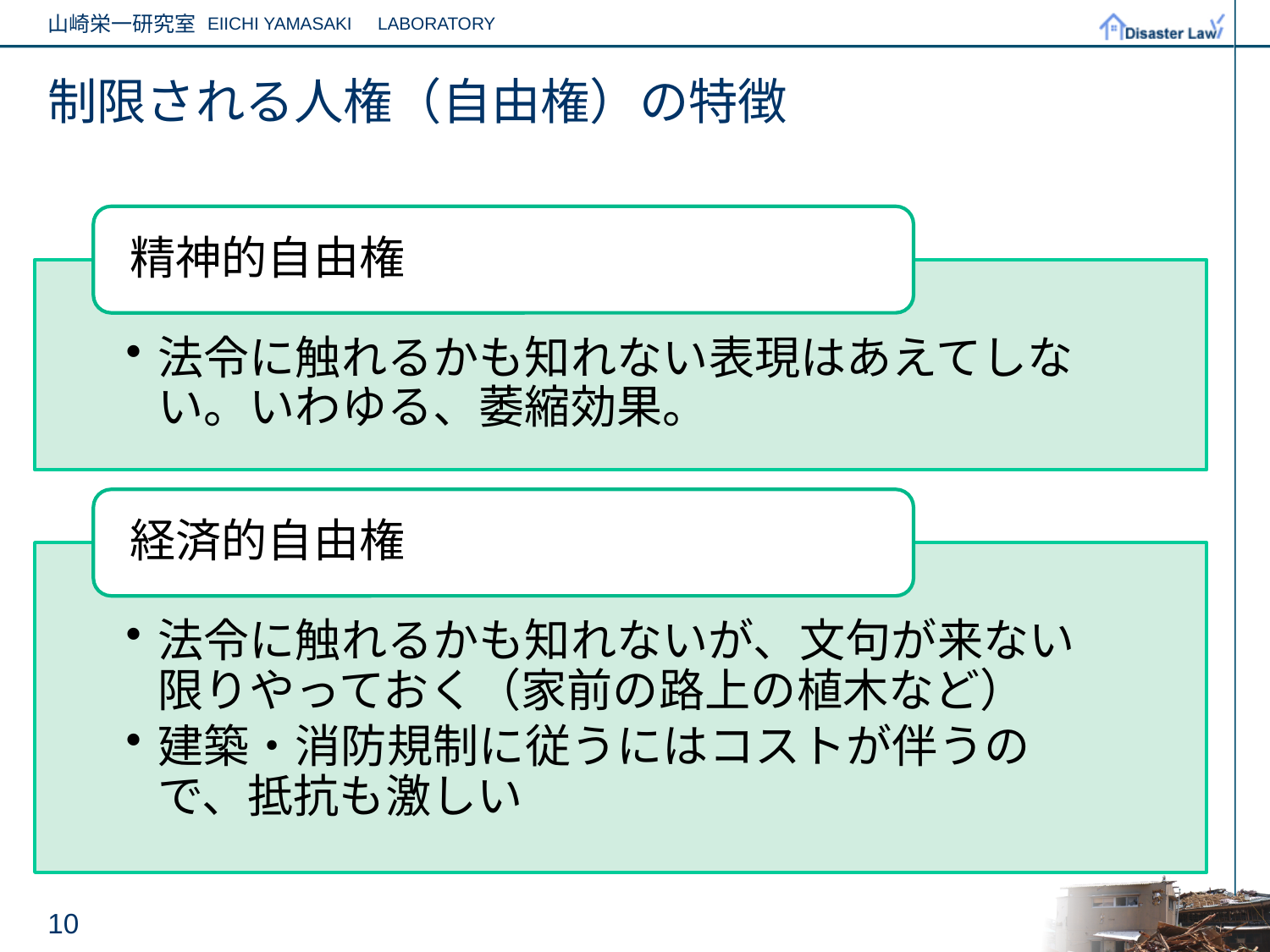

# 制限される人権（自由権）の特徴
法令に触れるかも知れない表現はあえてしない。いわゆる、萎縮効果。
精神的自由権
法令に触れるかも知れないが、文句が来ない限りやっておく（家前の路上の植木など）
建築・消防規制に従うにはコストが伴うので、抵抗も激しい
経済的自由権
10